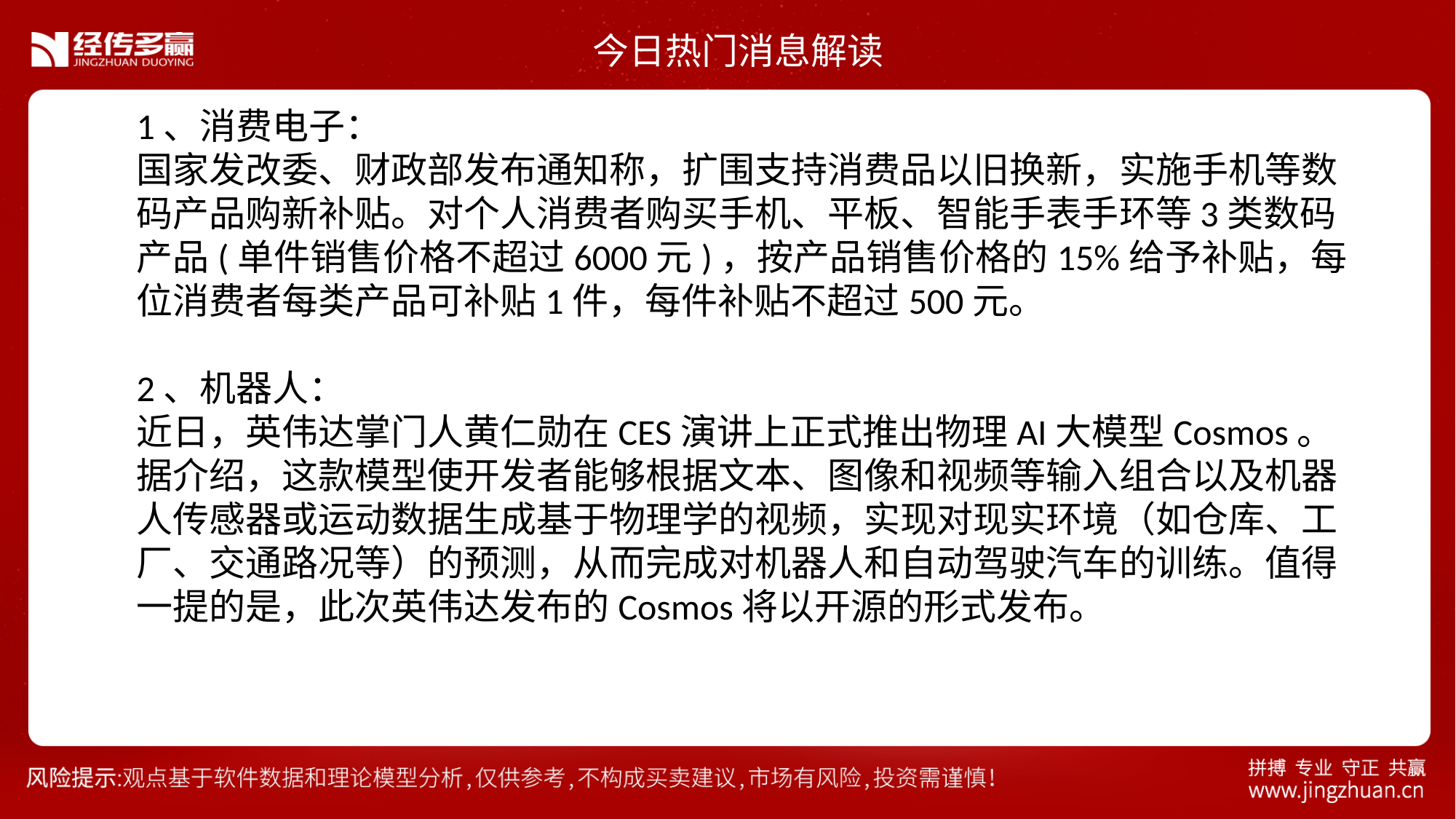

今日热门消息解读
1、消费电子：
国家发改委、财政部发布通知称，扩围支持消费品以旧换新，实施手机等数码产品购新补贴。对个人消费者购买手机、平板、智能手表手环等3类数码产品(单件销售价格不超过6000元)，按产品销售价格的15%给予补贴，每位消费者每类产品可补贴1件，每件补贴不超过500元。

2、机器人：
近日，英伟达掌门人黄仁勋在CES演讲上正式推出物理AI大模型Cosmos。据介绍，这款模型使开发者能够根据文本、图像和视频等输入组合以及机器人传感器或运动数据生成基于物理学的视频，实现对现实环境（如仓库、工厂、交通路况等）的预测，从而完成对机器人和自动驾驶汽车的训练。值得一提的是，此次英伟达发布的Cosmos将以开源的形式发布。